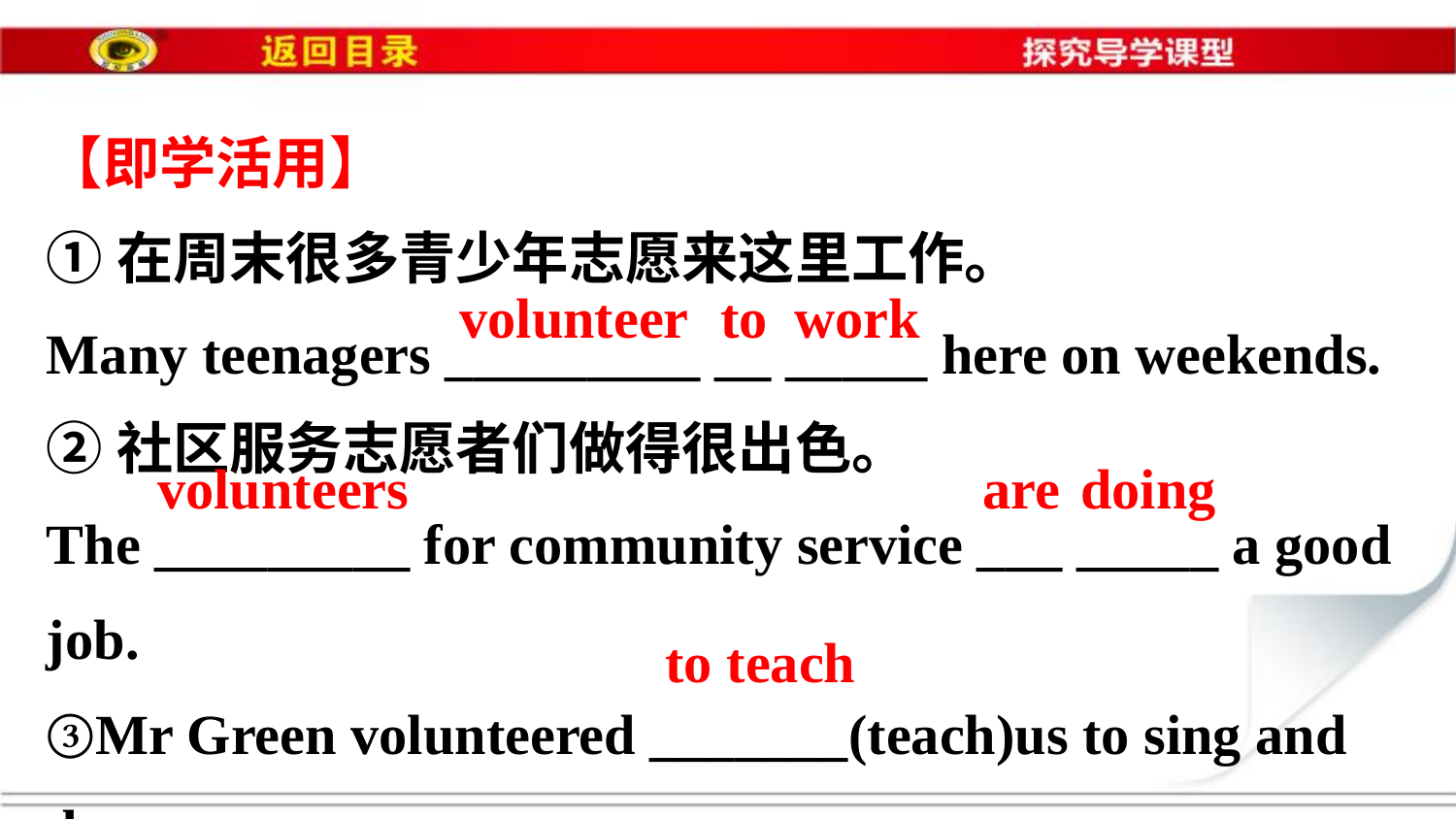

【即学活用】
①在周末很多青少年志愿来这里工作。
Many teenagers _________ __ _____ here on weekends.
②社区服务志愿者们做得很出色。
The _________ for community service ___ _____ a good
job.
③Mr Green volunteered _______(teach)us to sing and
dance.
volunteer
to
work
volunteers
are
doing
to teach